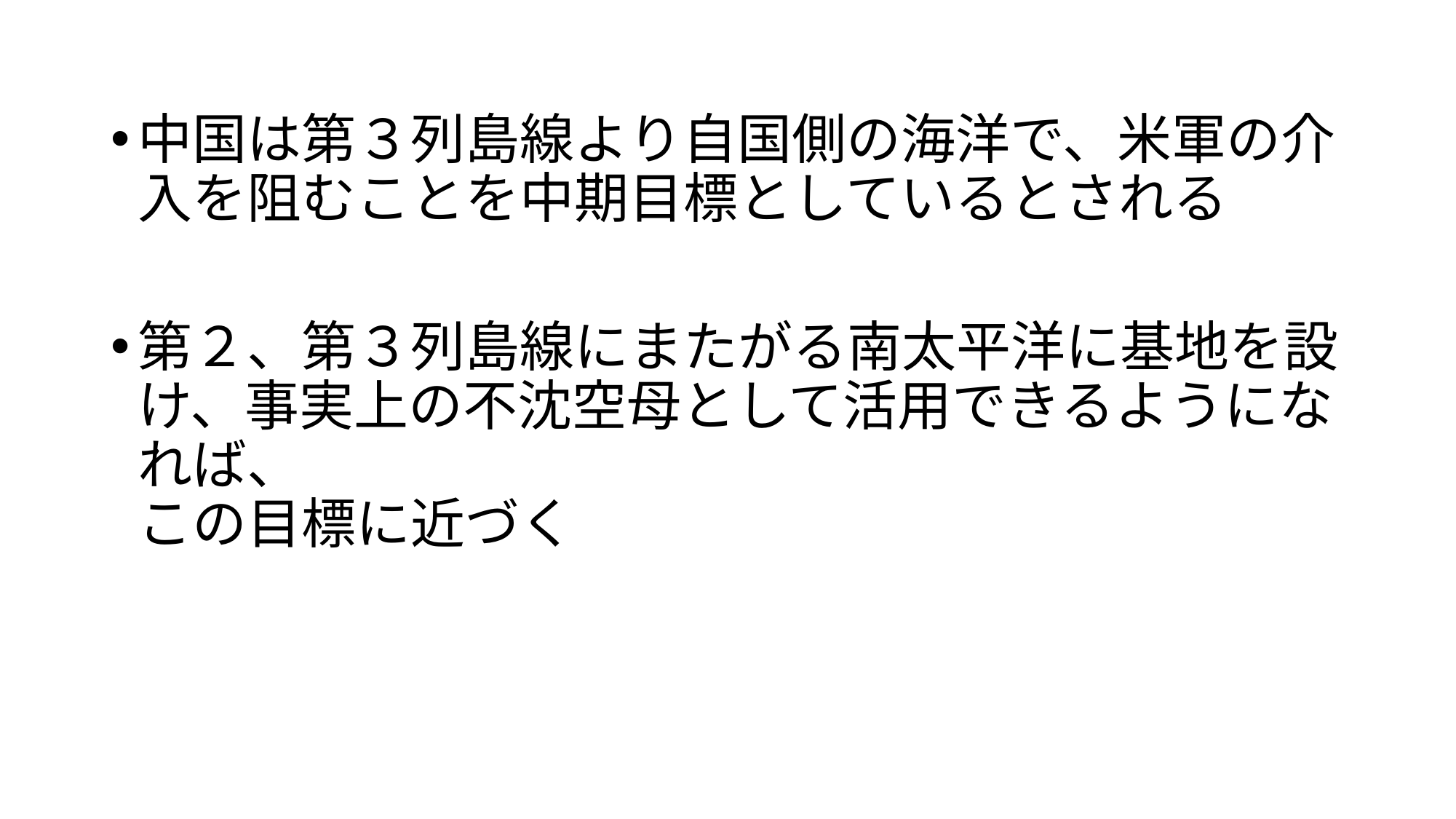

中国は第３列島線より自国側の海洋で、米軍の介入を阻むことを中期目標としているとされる

第２、第３列島線にまたがる南太平洋に基地を設け、事実上の不沈空母として活用できるようになれば、
この目標に近づく